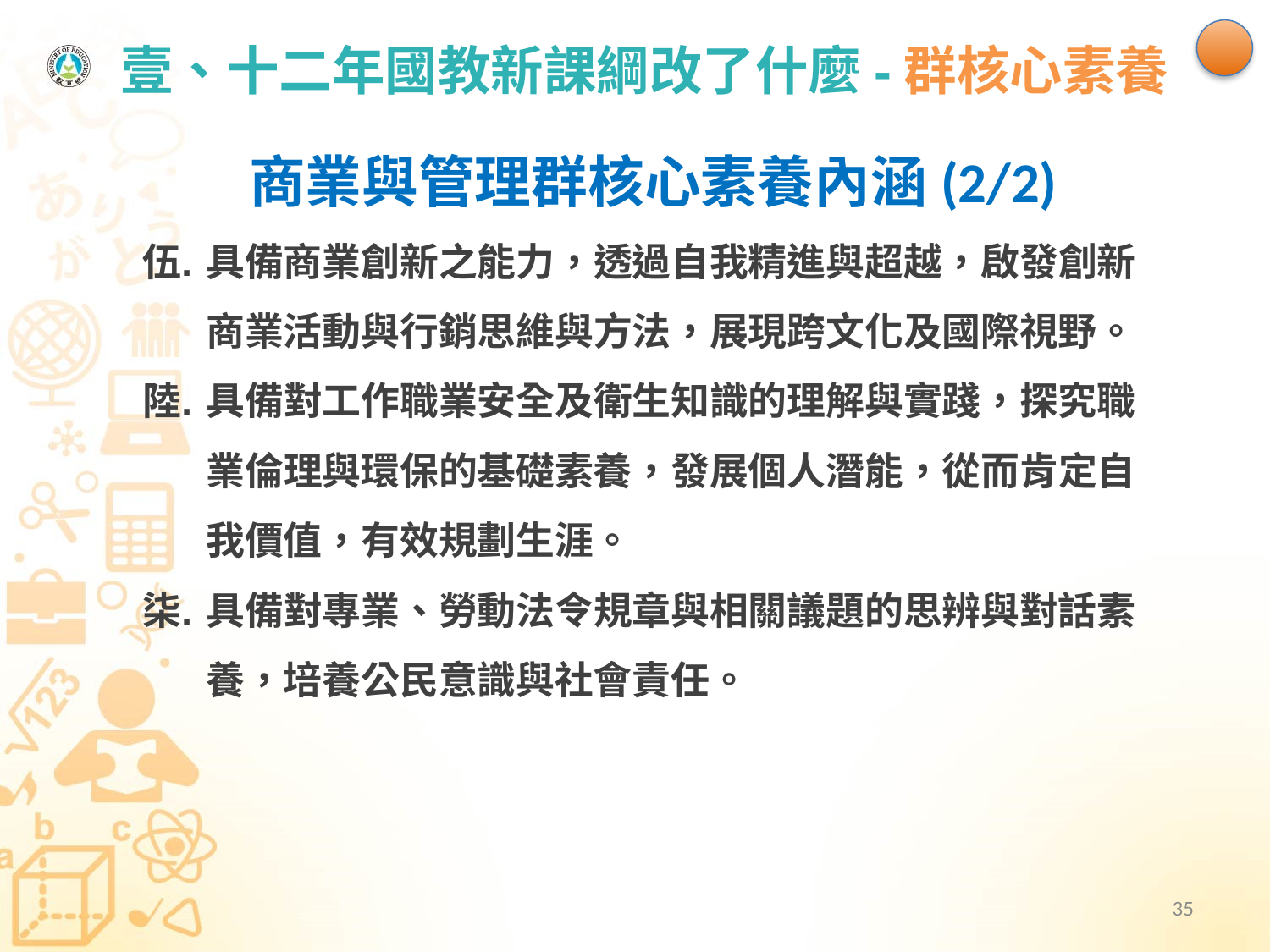

# 壹、十二年國教新課綱改了什麼-群核心素養
商業與管理群核心素養內涵(2/2)
具備商業創新之能力，透過自我精進與超越，啟發創新商業活動與行銷思維與方法，展現跨文化及國際視野。
具備對工作職業安全及衛生知識的理解與實踐，探究職業倫理與環保的基礎素養，發展個人潛能，從而肯定自我價值，有效規劃生涯。
具備對專業、勞動法令規章與相關議題的思辨與對話素養，培養公民意識與社會責任。
35